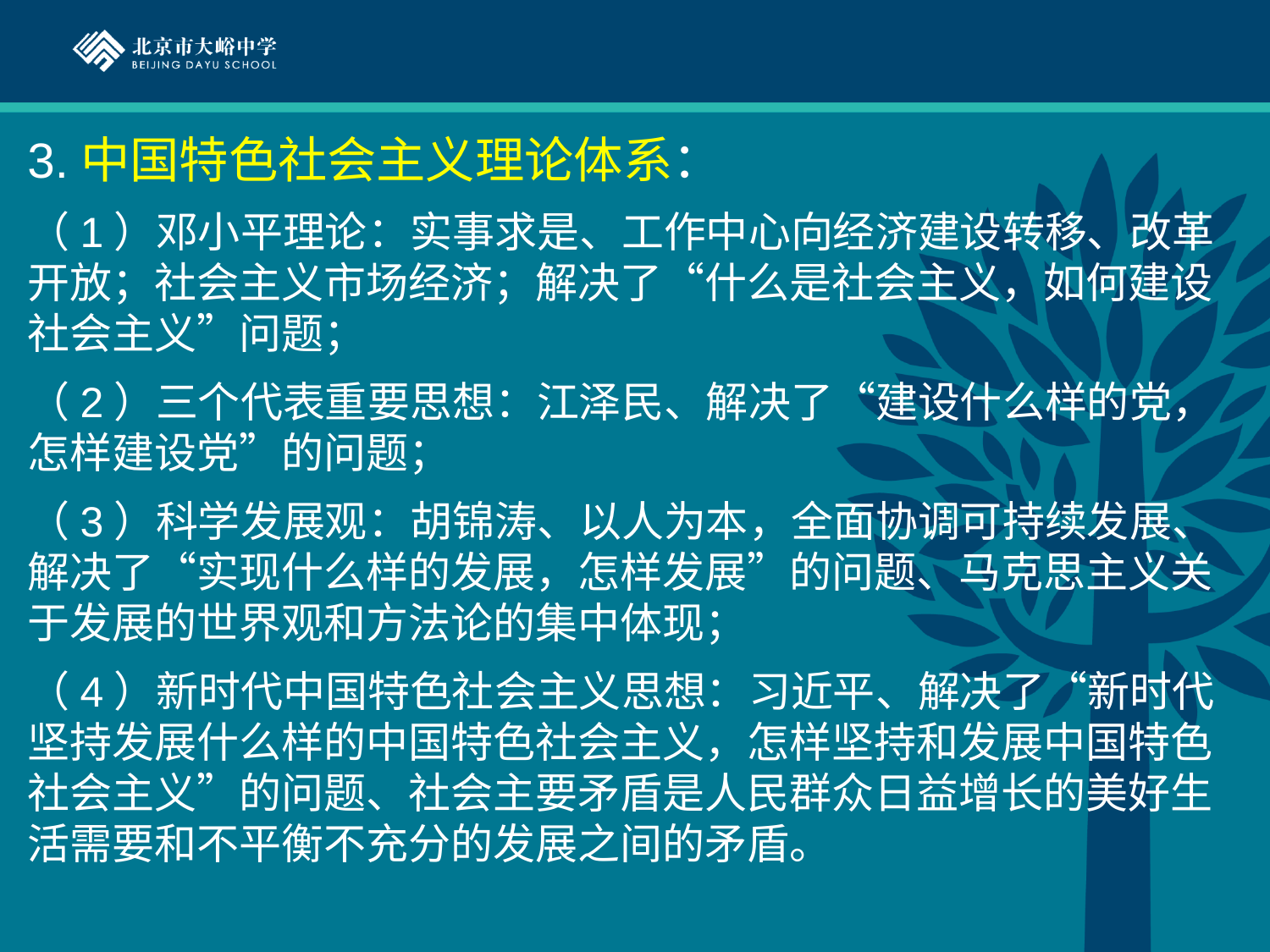

3.中国特色社会主义理论体系：
（1）邓小平理论：实事求是、工作中心向经济建设转移、改革开放；社会主义市场经济；解决了“什么是社会主义，如何建设社会主义”问题；
（2）三个代表重要思想：江泽民、解决了“建设什么样的党，怎样建设党”的问题；
（3）科学发展观：胡锦涛、以人为本，全面协调可持续发展、解决了“实现什么样的发展，怎样发展”的问题、马克思主义关于发展的世界观和方法论的集中体现；
（4）新时代中国特色社会主义思想：习近平、解决了“新时代坚持发展什么样的中国特色社会主义，怎样坚持和发展中国特色社会主义”的问题、社会主要矛盾是人民群众日益增长的美好生活需要和不平衡不充分的发展之间的矛盾。